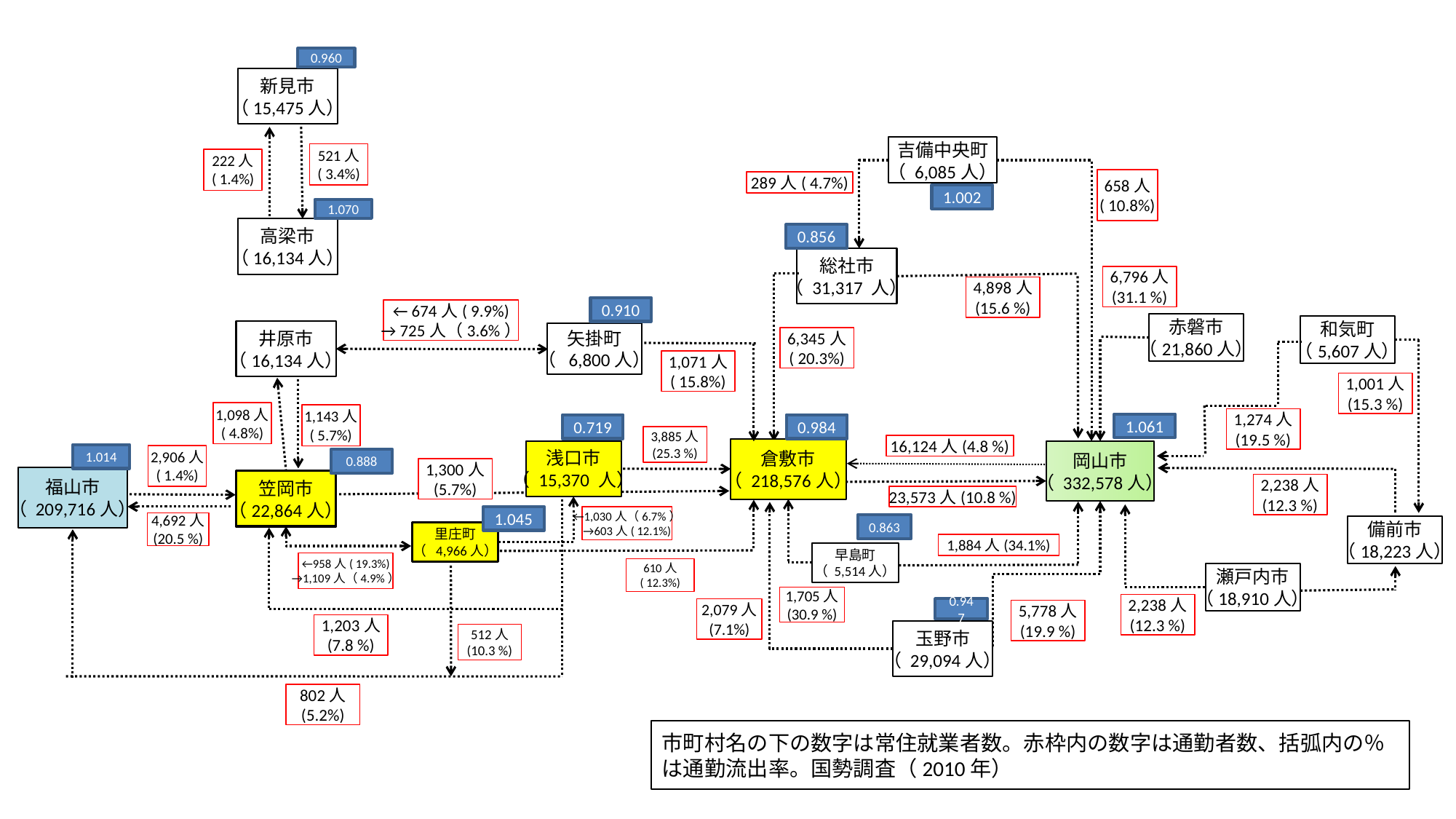

0.960
新見市
（15,475人）
吉備中央町
（ 6,085人）
521人
( 3.4%)
222人
( 1.4%)
658人
( 10.8%)
289人( 4.7%)
1.002
1.070
高梁市
（16,134人）
0.856
総社市
（ 31,317 人）
6,796人
(31.1 %)
4,898人
(15.6 %)
0.910
← 674人( 9.9%)
→ 725人（3.6%）
赤磐市
（21,860人）
和気町
（5,607人）
井原市
（16,134人）
矢掛町
（  6,800人）
6,345人
( 20.3%)
1,071人
( 15.8%)
1,001人
(15.3 %)
1,098人
( 4.8%)
1,143人
( 5.7%)
1,274人
(19.5 %)
1.061
0.719
0.984
3,885人
(25.3 %)
16,124人(4.8 %)
倉敷市
（ 218,576人）
浅口市
（ 15,370 人）
岡山市
（ 332,578人）
1.014
2,906人
( 1.4%)
0.888
1,300人
(5.7%)
福山市
（ 209,716人）
笠岡市
（22,864人）
2,238人
(12.3 %)
23,573人(10.8 %)
1.045
←1,030人（6.7%）
→603人( 12.1%)
4,692人
(20.5 %)
0.863
備前市
（18,223人）
里庄町
（  4,966人）
1,884人(34.1%)
早島町
（ 5,514人）
←958人( 19.3%)
→1,109人（4.9%）
610人
( 12.3%)
瀬戸内市
（18,910人）
1,705人
(30.9 %)
2,238人
(12.3 %)
0.947
2,079人
(7.1%)
5,778人
(19.9 %)
1,203人
(7.8 %)
玉野市
（ 29,094人）
512人
(10.3 %)
802人
(5.2%)
市町村名の下の数字は常住就業者数。赤枠内の数字は通勤者数、括弧内の％は通勤流出率。国勢調査（2010年）